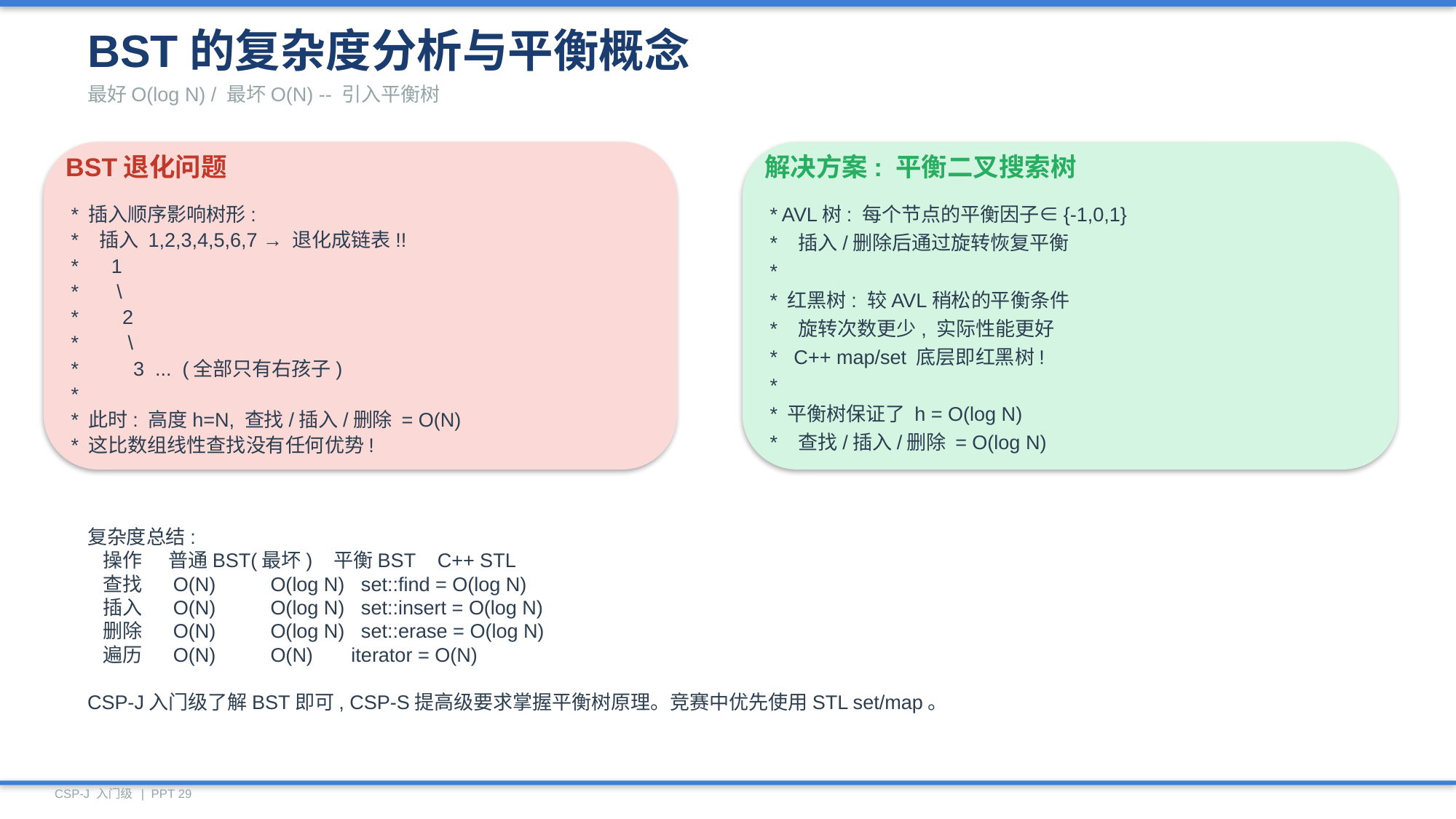

BST的复杂度分析与平衡概念
最好O(log N) / 最坏O(N) -- 引入平衡树

BST退化问题
解决方案: 平衡二叉搜索树
* 插入顺序影响树形:
* AVL树: 每个节点的平衡因子∈{-1,0,1}
*   插入 1,2,3,4,5,6,7 → 退化成链表!!
*   插入/删除后通过旋转恢复平衡
*      1
*
*       \
* 红黑树: 较AVL稍松的平衡条件
*        2
*   旋转次数更少, 实际性能更好
*         \
*   C++ map/set 底层即红黑树!
*          3  ...  (全部只有右孩子)
*
*
* 平衡树保证了 h = O(log N)
* 此时: 高度h=N, 查找/插入/删除 = O(N)
*   查找/插入/删除 = O(log N)
* 这比数组线性查找没有任何优势!
复杂度总结:
  操作      普通BST(最坏)   平衡BST    C++ STL
  查找      O(N)          O(log N)   set::find = O(log N)
  插入      O(N)          O(log N)   set::insert = O(log N)
  删除      O(N)          O(log N)   set::erase = O(log N)
  遍历      O(N)          O(N)       iterator = O(N)
CSP-J入门级了解BST即可, CSP-S提高级要求掌握平衡树原理。竞赛中优先使用STL set/map。

CSP-J 入门级  |  PPT 29